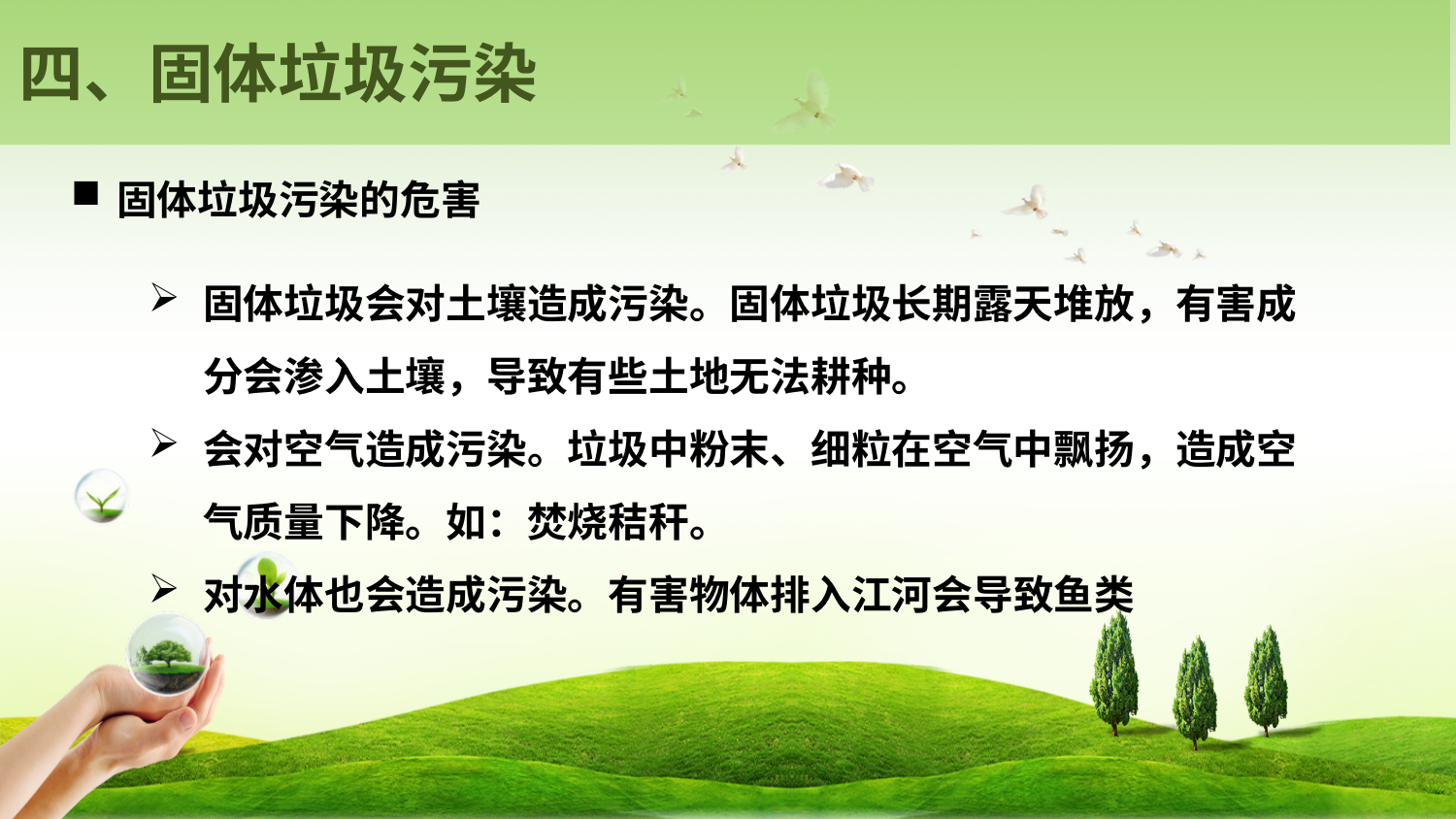

四、固体垃圾污染
固体垃圾污染的危害

固体垃圾会对土壤造成污染。固体垃圾长期露天堆放，有害成分会渗入土壤，导致有些土地无法耕种。
会对空气造成污染。垃圾中粉末、细粒在空气中飘扬，造成空气质量下降。如：焚烧秸秆。
对水体也会造成污染。有害物体排入江河会导致鱼类